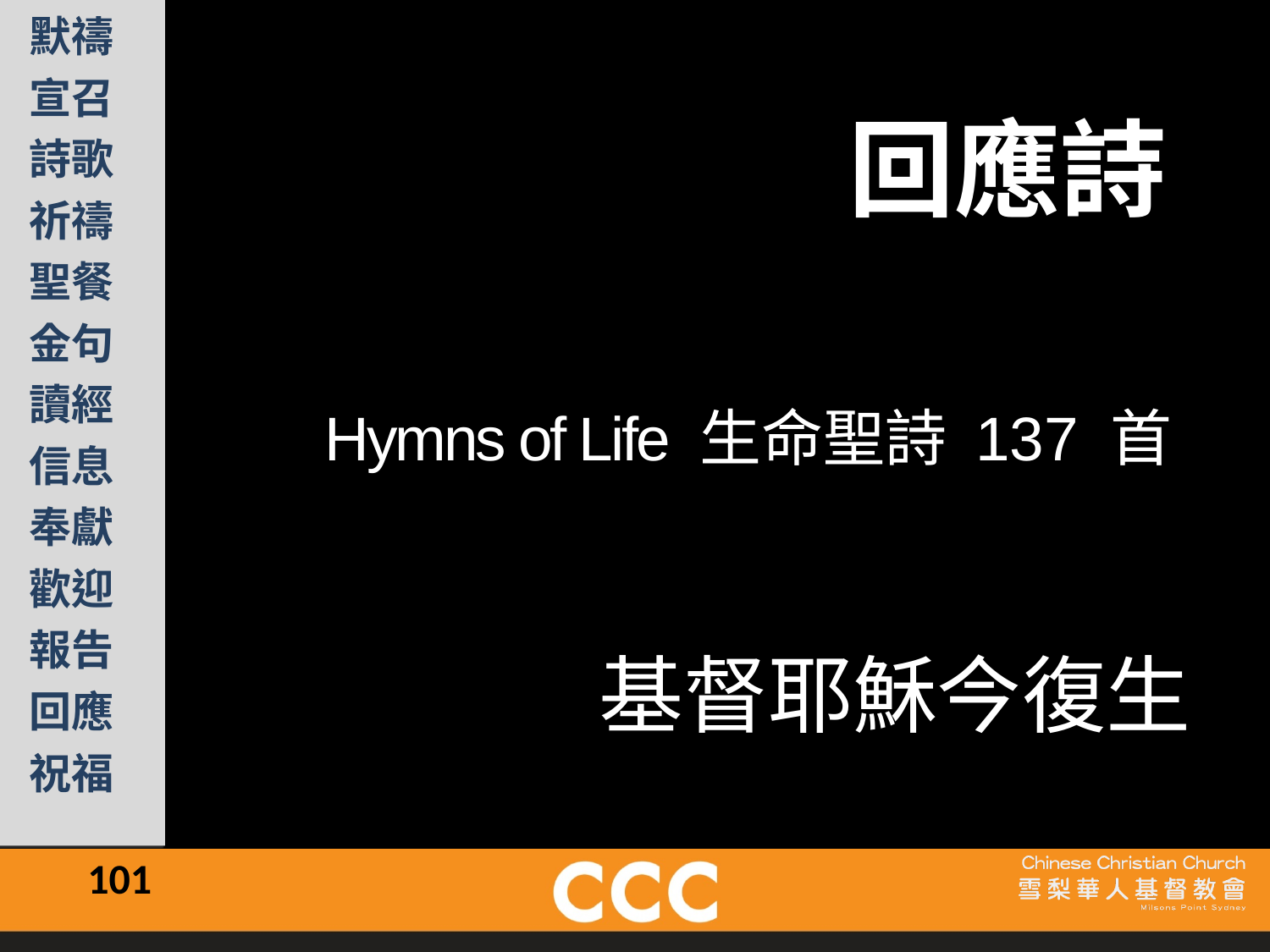

回應詩
Hymns of Life 生命聖詩 137 首
基督耶穌今復生
101